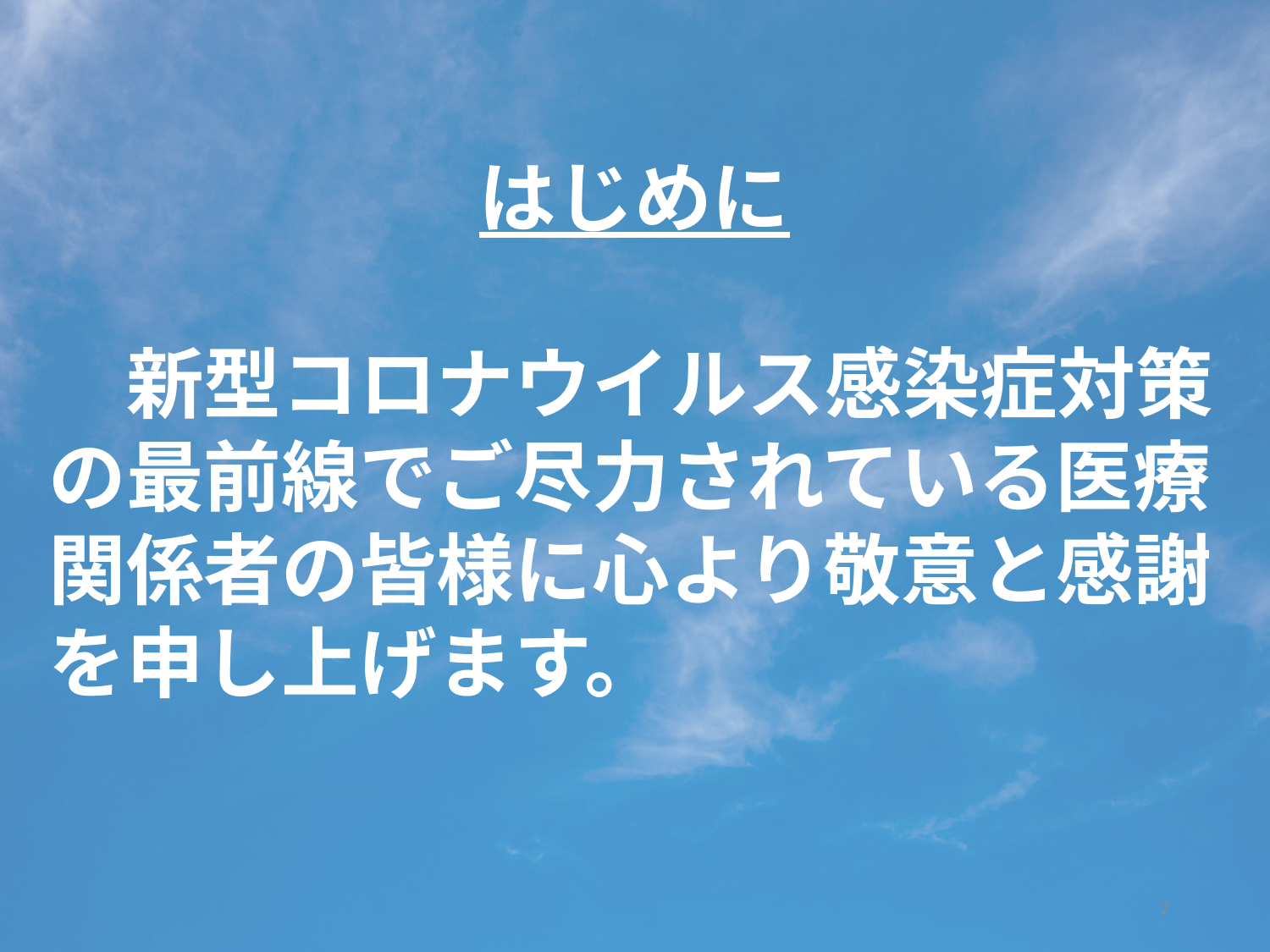

はじめに

　新型コロナウイルス感染症対策の最前線でご尽力されている医療関係者の皆様に心より敬意と感謝を申し上げます。
2